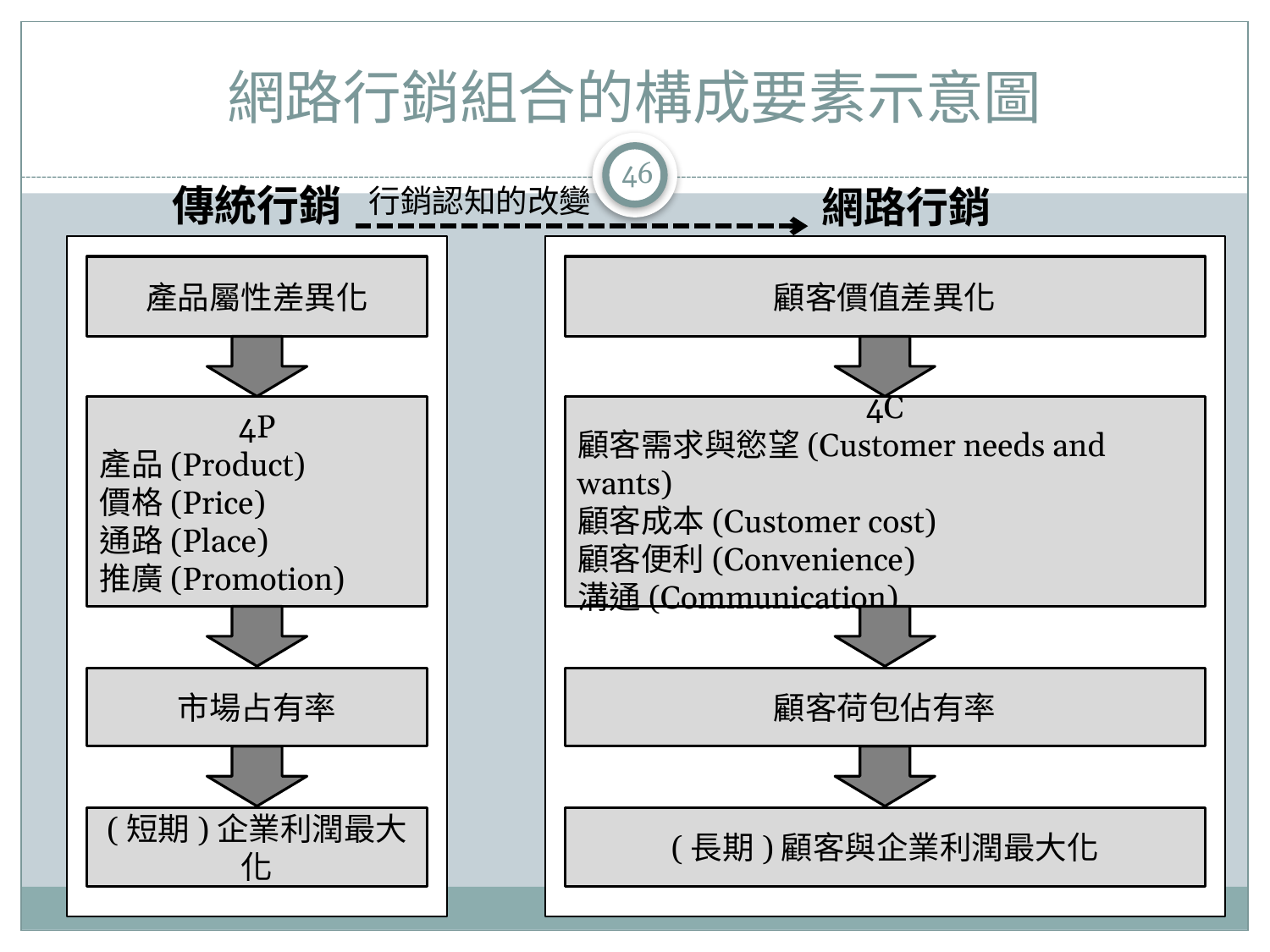

# 網路行銷組合的構成要素示意圖
46
傳統行銷
網路行銷
行銷認知的改變

產品屬性差異化
顧客價值差異化

4P
產品(Product)
價格(Price)
通路(Place)
推廣(Promotion)
4C
顧客需求與慾望(Customer needs and wants)
顧客成本(Customer cost)
顧客便利(Convenience)
溝通(Communication)

市場占有率
顧客荷包佔有率

(短期)企業利潤最大化
(長期)顧客與企業利潤最大化